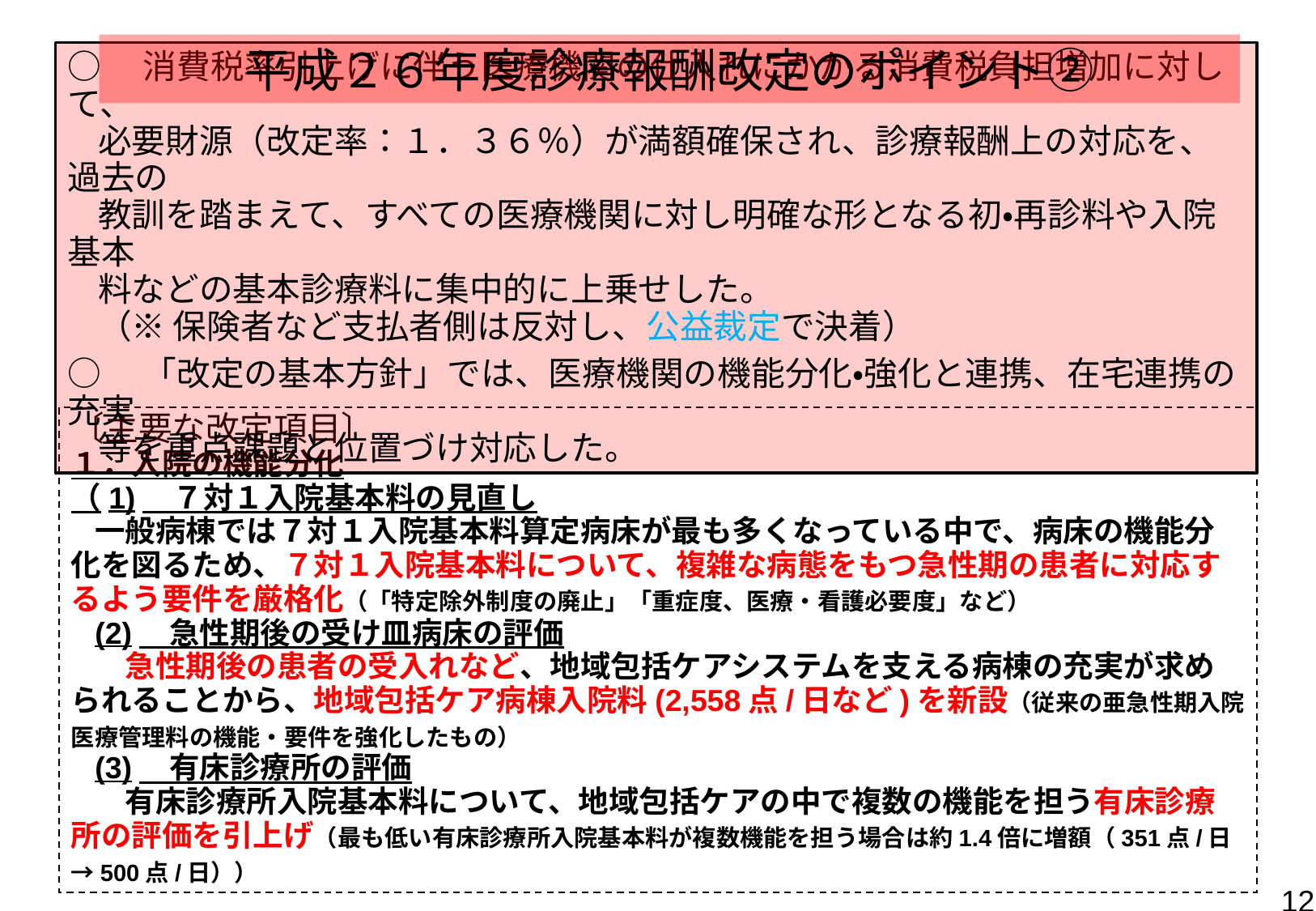

平成２６年度診療報酬改定のポイント②
○　消費税率引上げに伴う医療機関の仕入れにかかる消費税負担増加に対して、
   必要財源（改定率：１．３６％）が満額確保され、診療報酬上の対応を、過去の
   教訓を踏まえて、すべての医療機関に対し明確な形となる初・再診料や入院基本
   料などの基本診療料に集中的に上乗せした。
   （※ 保険者など支払者側は反対し、公益裁定で決着）
○　「改定の基本方針」では、医療機関の機能分化・強化と連携、在宅連携の充実
   等を重点課題と位置づけ対応した。

〔主要な改定項目〕
１．入院の機能分化
（1)　７対１入院基本料の見直し
一般病棟では７対１入院基本料算定病床が最も多くなっている中で、病床の機能分化を図るため、７対１入院基本料について、複雑な病態をもつ急性期の患者に対応するよう要件を厳格化（「特定除外制度の廃止」「重症度、医療・看護必要度」など）
(2)　急性期後の受け皿病床の評価
　急性期後の患者の受入れなど、地域包括ケアシステムを支える病棟の充実が求められることから、地域包括ケア病棟入院料(2,558点/日など)を新設（従来の亜急性期入院医療管理料の機能・要件を強化したもの）
(3)　有床診療所の評価
　有床診療所入院基本料について、地域包括ケアの中で複数の機能を担う有床診療所の評価を引上げ（最も低い有床診療所入院基本料が複数機能を担う場合は約1.4倍に増額（351点/日→500点/日））
12